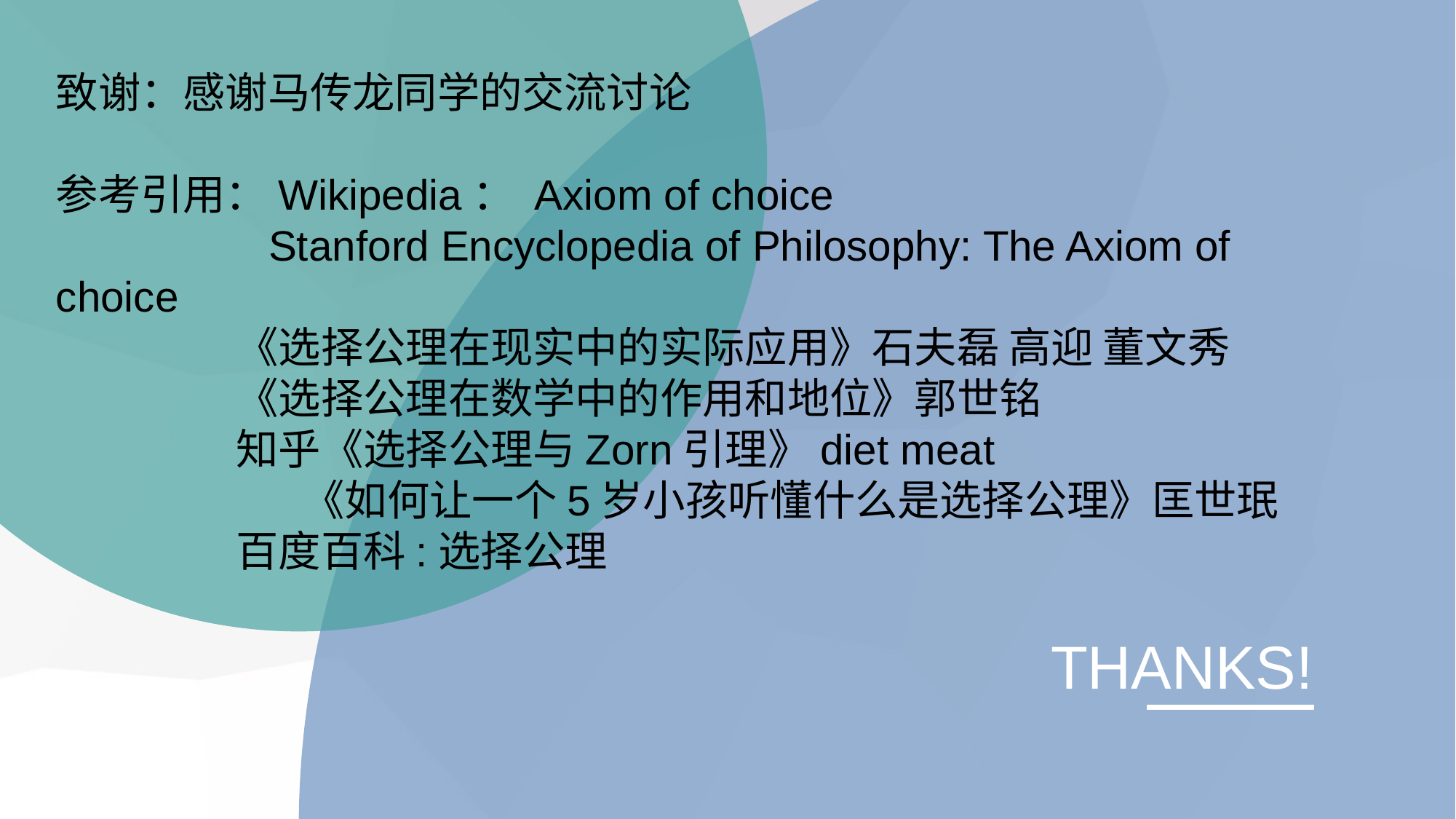

致谢：感谢马传龙同学的交流讨论

参考引用：Wikipedia： Axiom of choice
                  Stanford Encyclopedia of Philosophy: The Axiom of choice
                  《选择公理在现实中的实际应用》石夫磊 高迎 董文秀
                  《选择公理在数学中的作用和地位》郭世铭
                  知乎《选择公理与Zorn引理》diet meat
                         《如何让一个5岁小孩听懂什么是选择公理》匡世珉
                  百度百科:选择公理
THANKS!